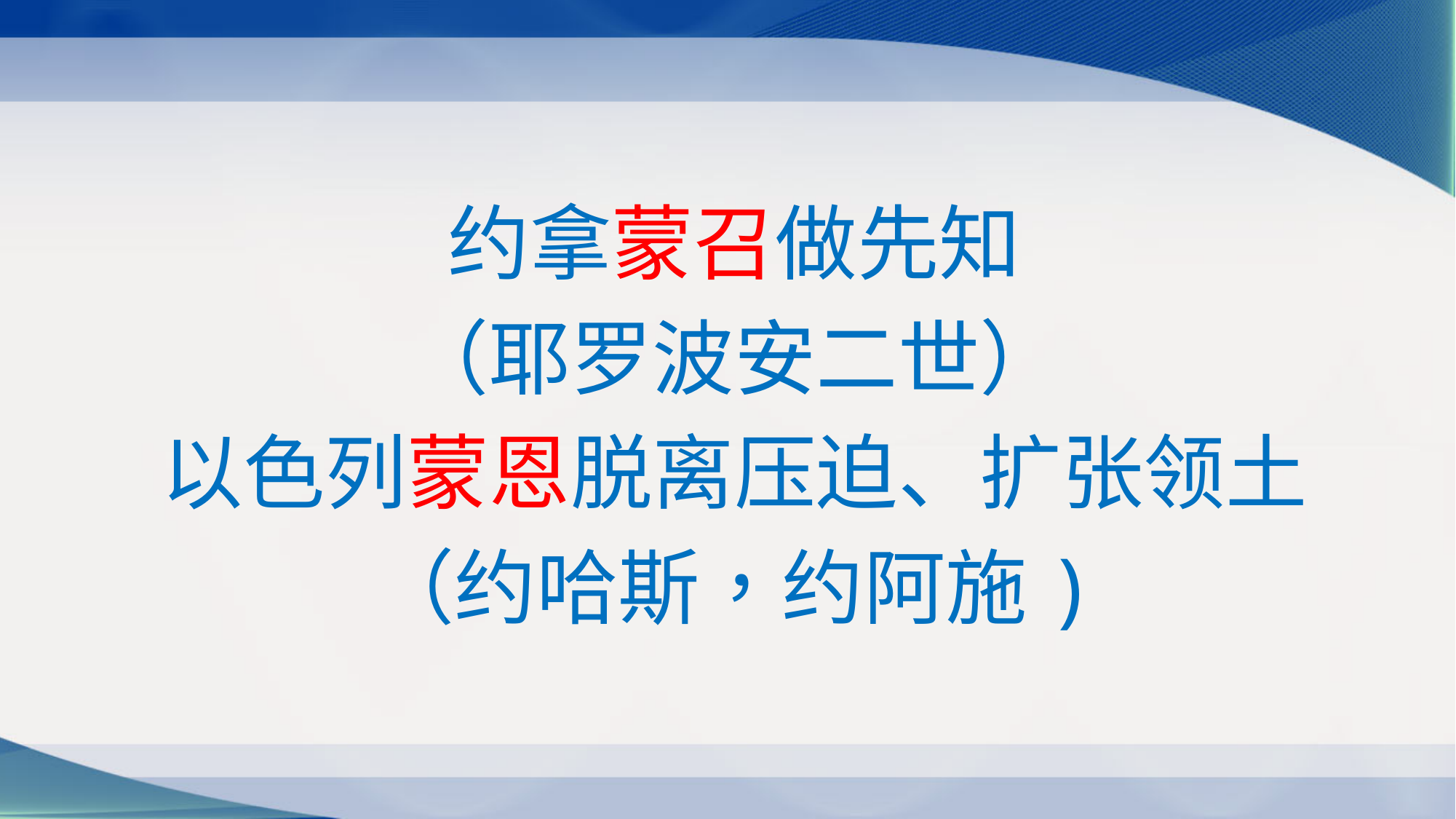

约拿蒙召做先知
（耶罗波安二世）
以色列蒙恩脱离压迫、扩张领土
（约哈斯，约阿施)